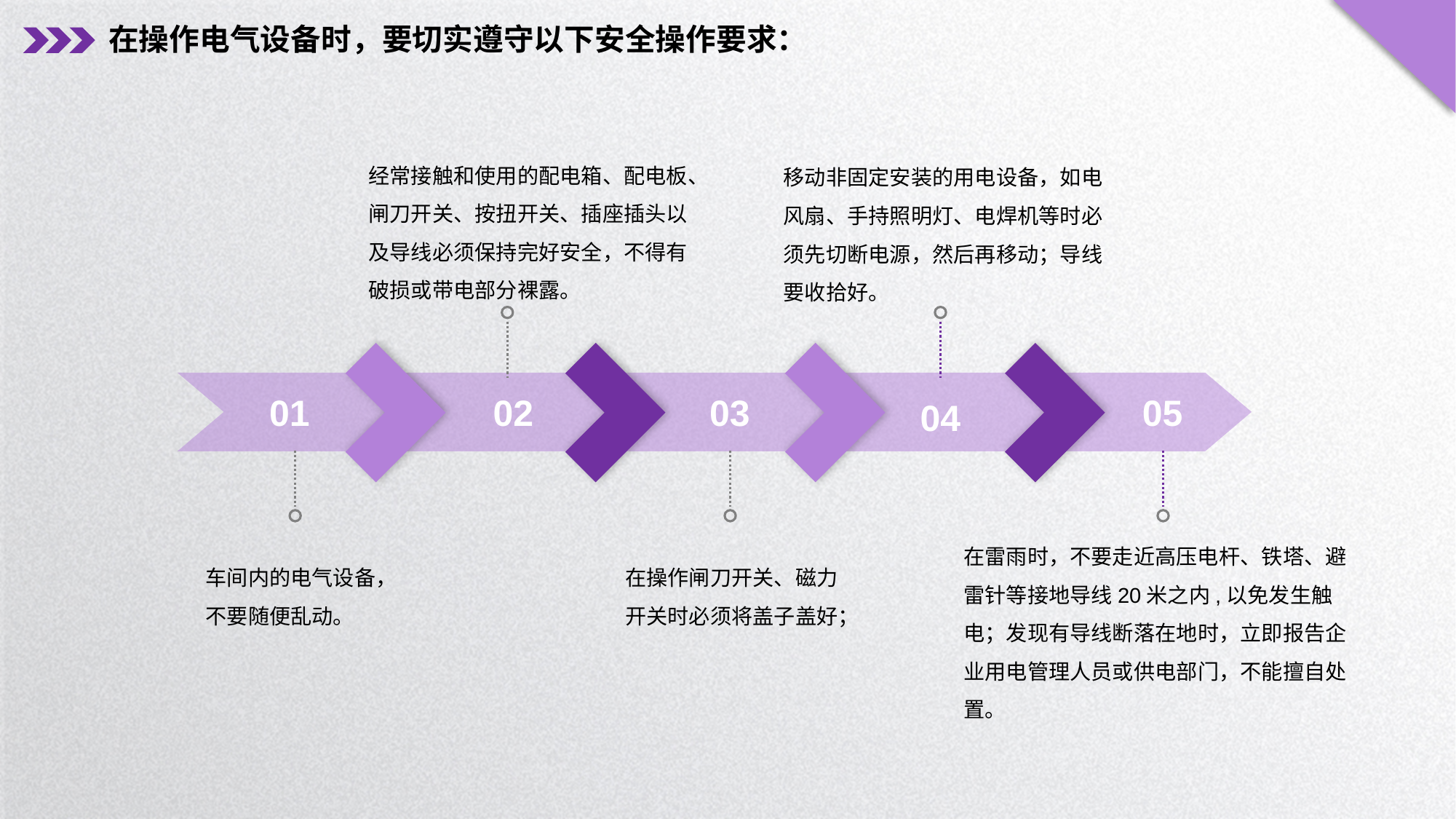

在操作电气设备时，要切实遵守以下安全操作要求：

经常接触和使用的配电箱、配电板、闸刀开关、按扭开关、插座插头以及导线必须保持完好安全，不得有破损或带电部分裸露。
移动非固定安装的用电设备，如电风扇、手持照明灯、电焊机等时必须先切断电源，然后再移动；导线要收拾好。

01
02
03
05
04

在雷雨时，不要走近高压电杆、铁塔、避雷针等接地导线20米之内,以免发生触电；发现有导线断落在地时，立即报告企业用电管理人员或供电部门，不能擅自处置。
在操作闸刀开关、磁力开关时必须将盖子盖好；
车间内的电气设备，不要随便乱动。